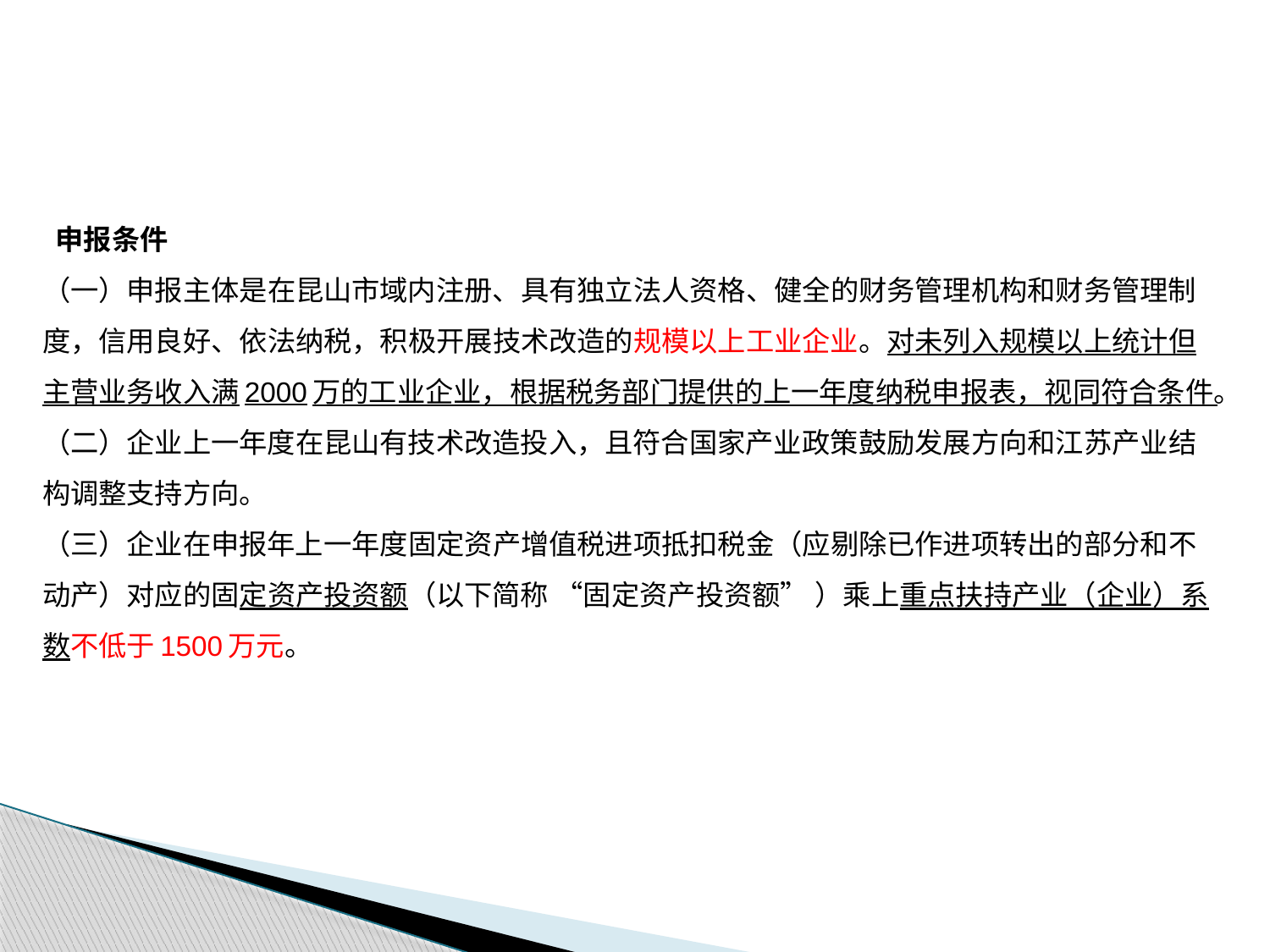

申报条件
（一）申报主体是在昆山市域内注册、具有独立法人资格、健全的财务管理机构和财务管理制度，信用良好、依法纳税，积极开展技术改造的规模以上工业企业。对未列入规模以上统计但主营业务收入满2000万的工业企业，根据税务部门提供的上一年度纳税申报表，视同符合条件。
（二）企业上一年度在昆山有技术改造投入，且符合国家产业政策鼓励发展方向和江苏产业结构调整支持方向。
（三）企业在申报年上一年度固定资产增值税进项抵扣税金（应剔除已作进项转出的部分和不动产）对应的固定资产投资额（以下简称 “固定资产投资额” ）乘上重点扶持产业（企业）系数不低于1500万元。